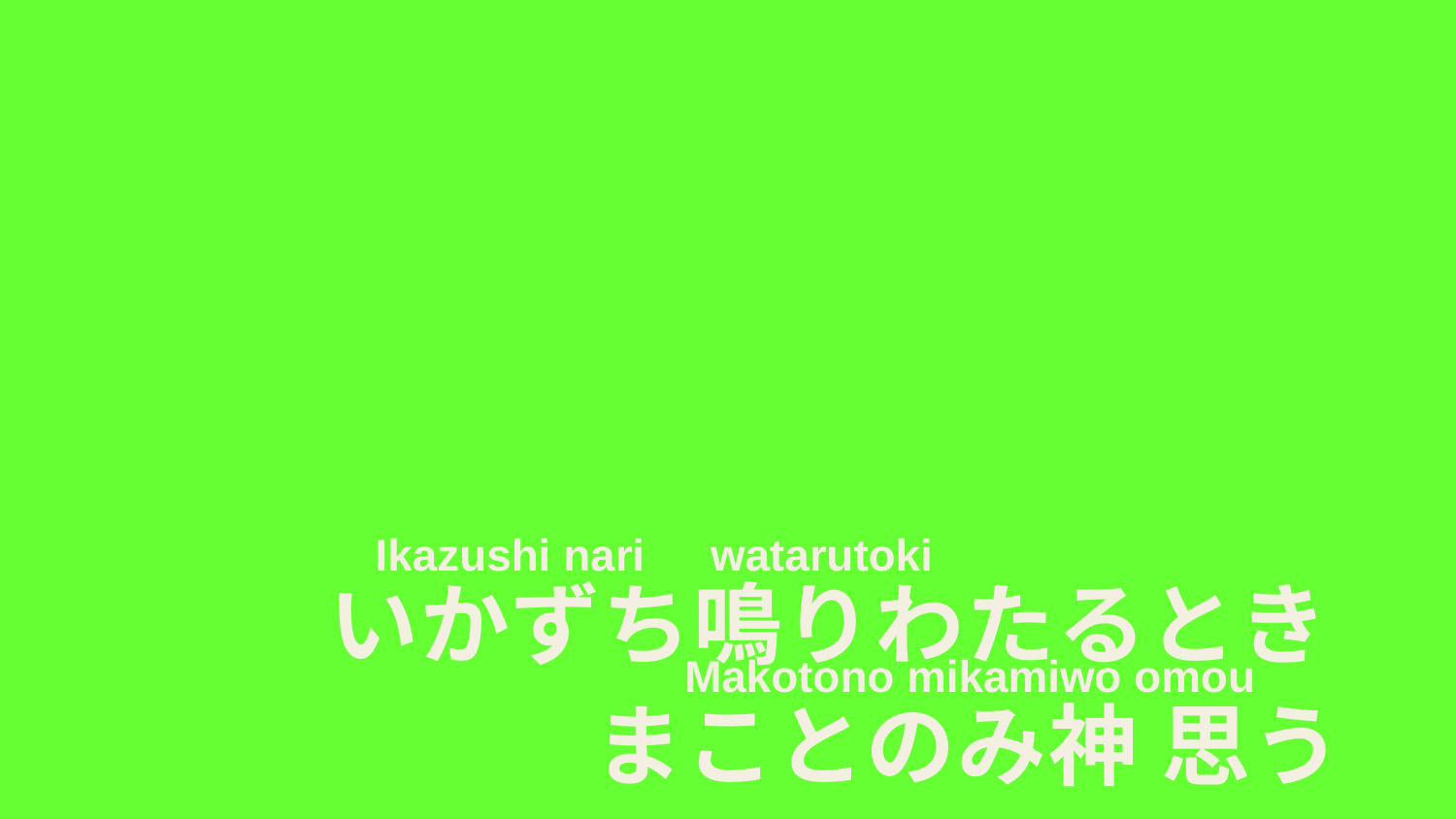

Ikazushi nari　watarutoki

                         Makotono mikamiwo omou
いかずち鳴りわたるとき
           まことのみ神 思う